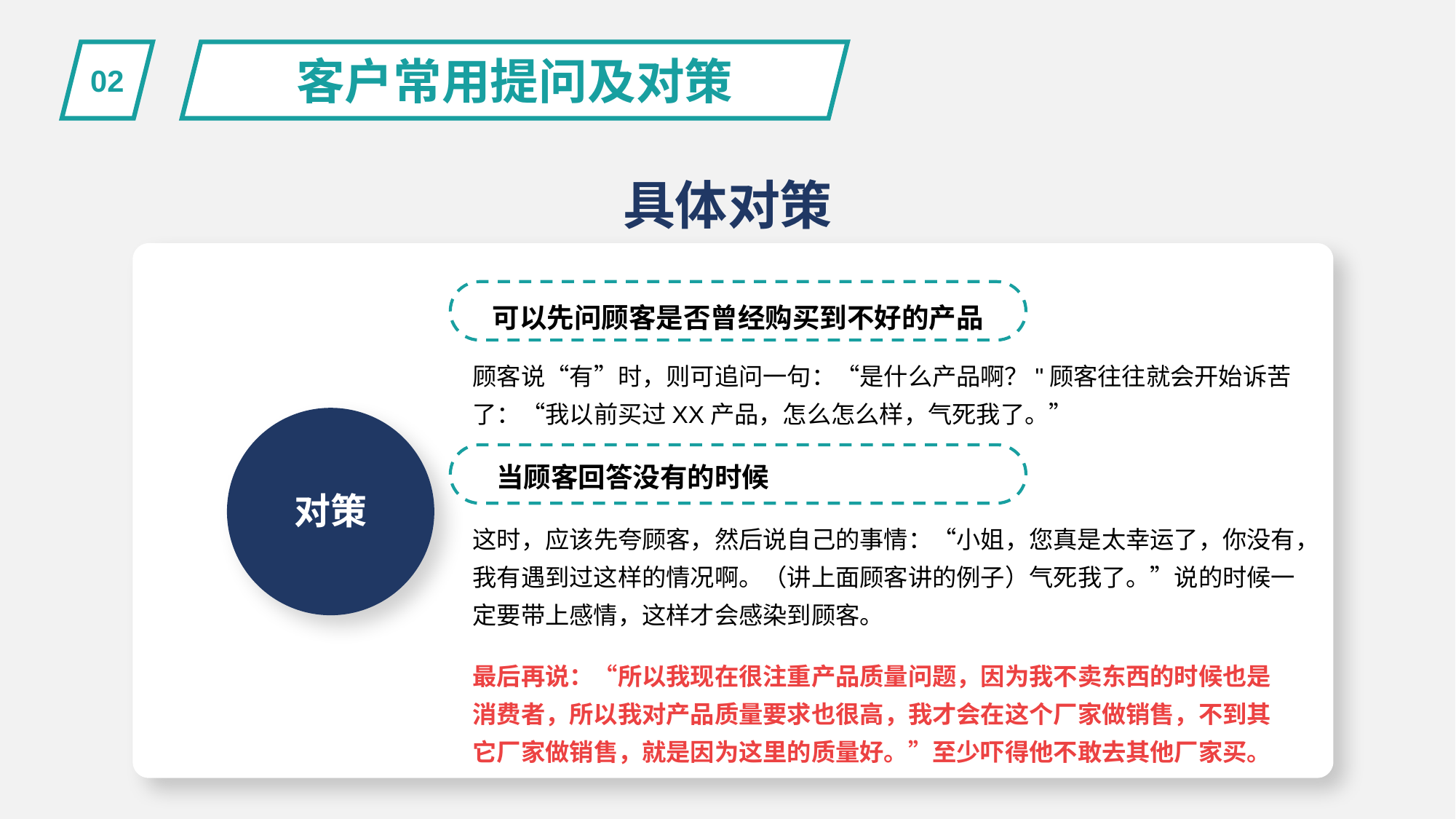

02
客户常用提问及对策
具体对策

可以先问顾客是否曾经购买到不好的产品
顾客说“有”时，则可追问一句：“是什么产品啊？"顾客往往就会开始诉苦了：“我以前买过XX产品，怎么怎么样，气死我了。”

对策

当顾客回答没有的时候
这时，应该先夸顾客，然后说自己的事情：“小姐，您真是太幸运了，你没有，我有遇到过这样的情况啊。（讲上面顾客讲的例子）气死我了。”说的时候一定要带上感情，这样才会感染到顾客。
最后再说：“所以我现在很注重产品质量问题，因为我不卖东西的时候也是消费者，所以我对产品质量要求也很高，我才会在这个厂家做销售，不到其它厂家做销售，就是因为这里的质量好。”至少吓得他不敢去其他厂家买。